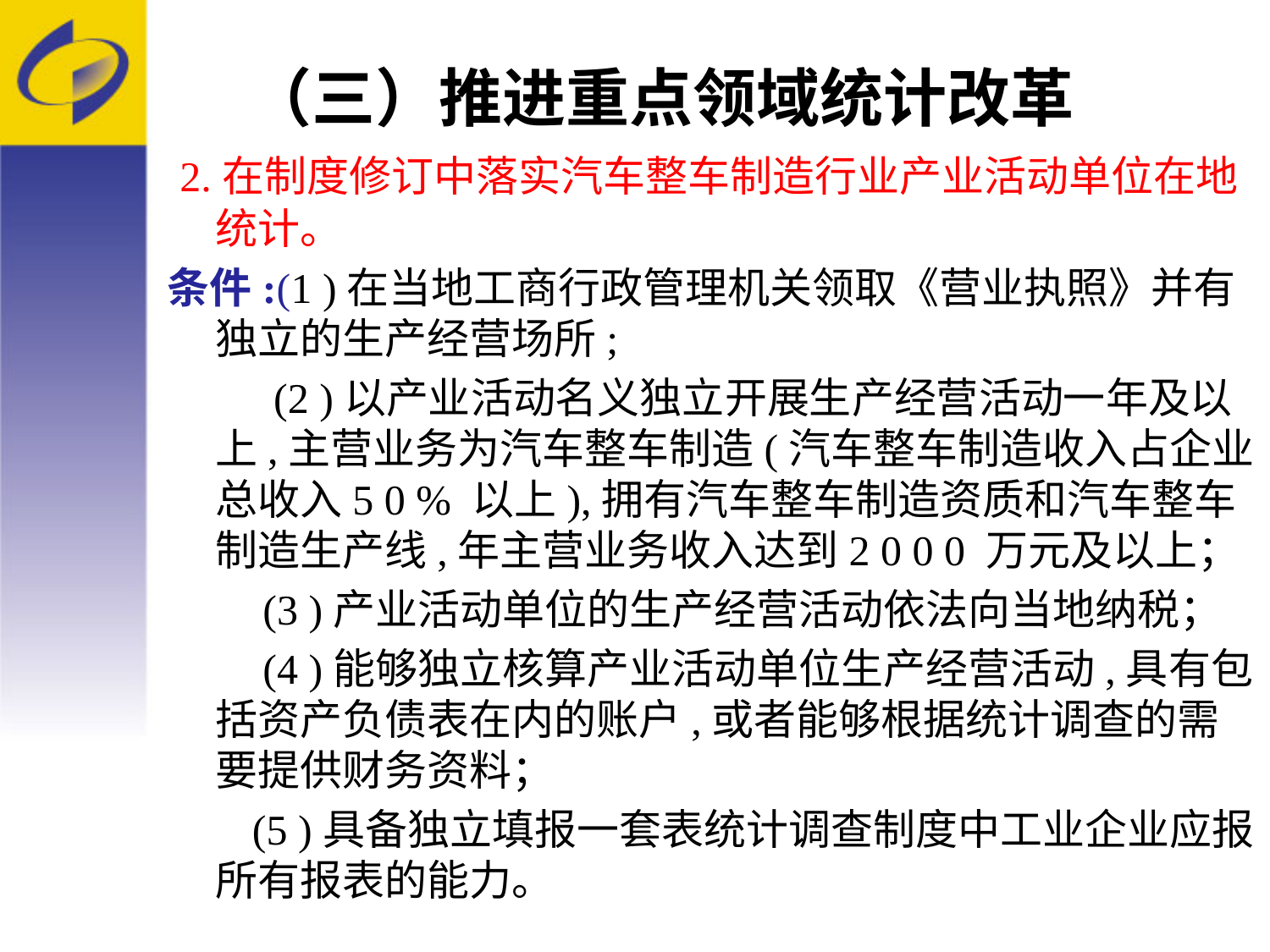

# （三）推进重点领域统计改革
 2.在制度修订中落实汽车整车制造行业产业活动单位在地统计。
条件:(1 )在当地工商行政管理机关领取《营业执照》并有独立的生产经营场所;
          (2 )以产业活动名义独立开展生产经营活动一年及以上,主营业务为汽车整车制造(汽车整车制造收入占企业总收入5 0 % 以上),拥有汽车整车制造资质和汽车整车制造生产线,年主营业务收入达到2 0 0 0 万元及以上；
         (3 )产业活动单位的生产经营活动依法向当地纳税；
         (4 )能够独立核算产业活动单位生产经营活动,具有包括资产负债表在内的账户,或者能够根据统计调查的需要提供财务资料；
        (5 )具备独立填报一套表统计调查制度中工业企业应报所有报表的能力。